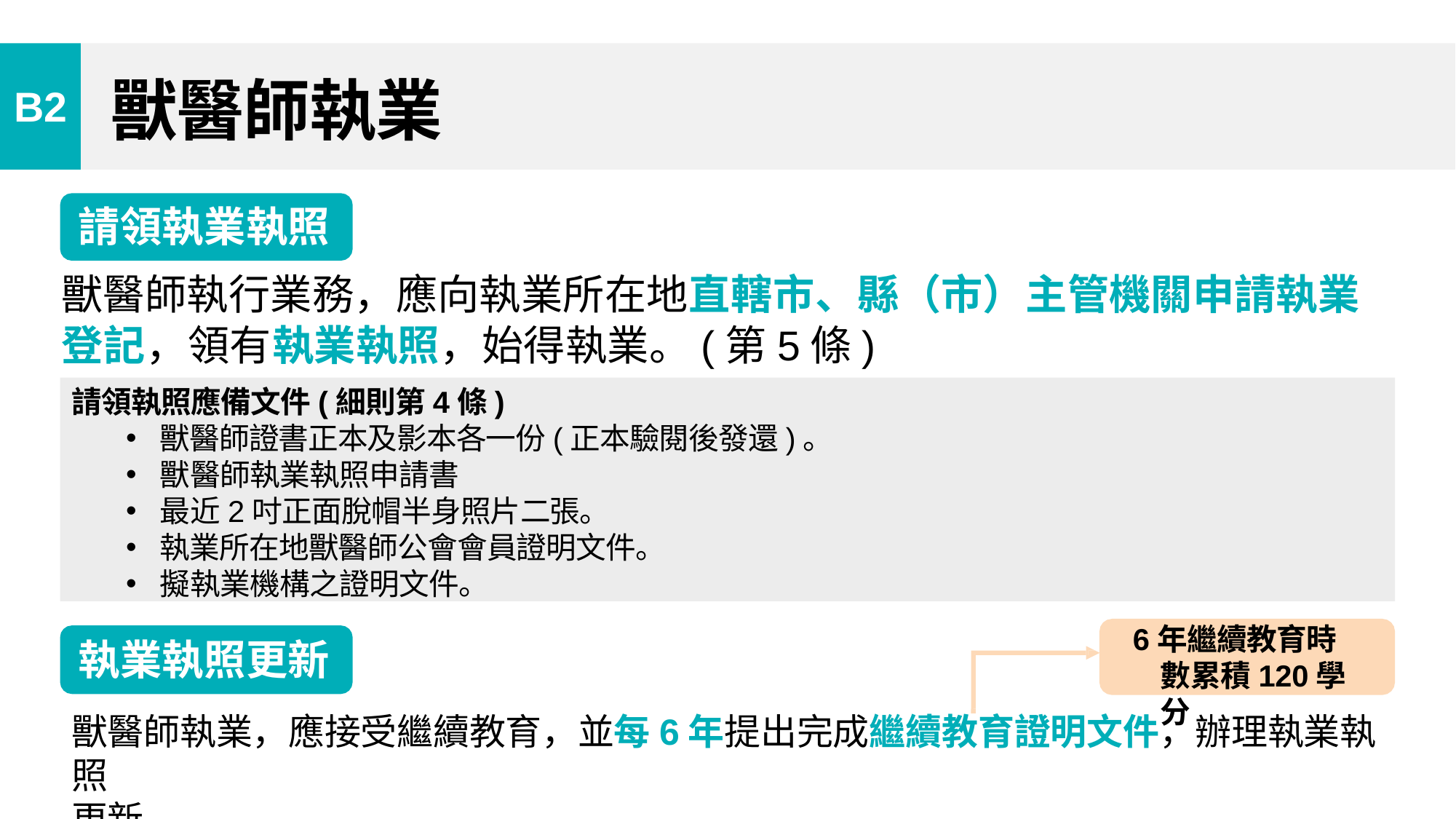

# 獸醫師執業
B2
請領執業執照
獸醫師執行業務，應向執業所在地直轄市、縣（市）主管機關申請執業登記，領有執業執照，始得執業。(第5條)

請領執照應備文件(細則第4條)
獸醫師證書正本及影本各一份(正本驗閱後發還)。
獸醫師執業執照申請書
最近2吋正面脫帽半身照片二張。
執業所在地獸醫師公會會員證明文件。
擬執業機構之證明文件。
6年繼續教育時數累積120學分

執業執照更新

獸醫師執業，應接受繼續教育，並每6年提出完成繼續教育證明文件，辦理執業執照
更新。